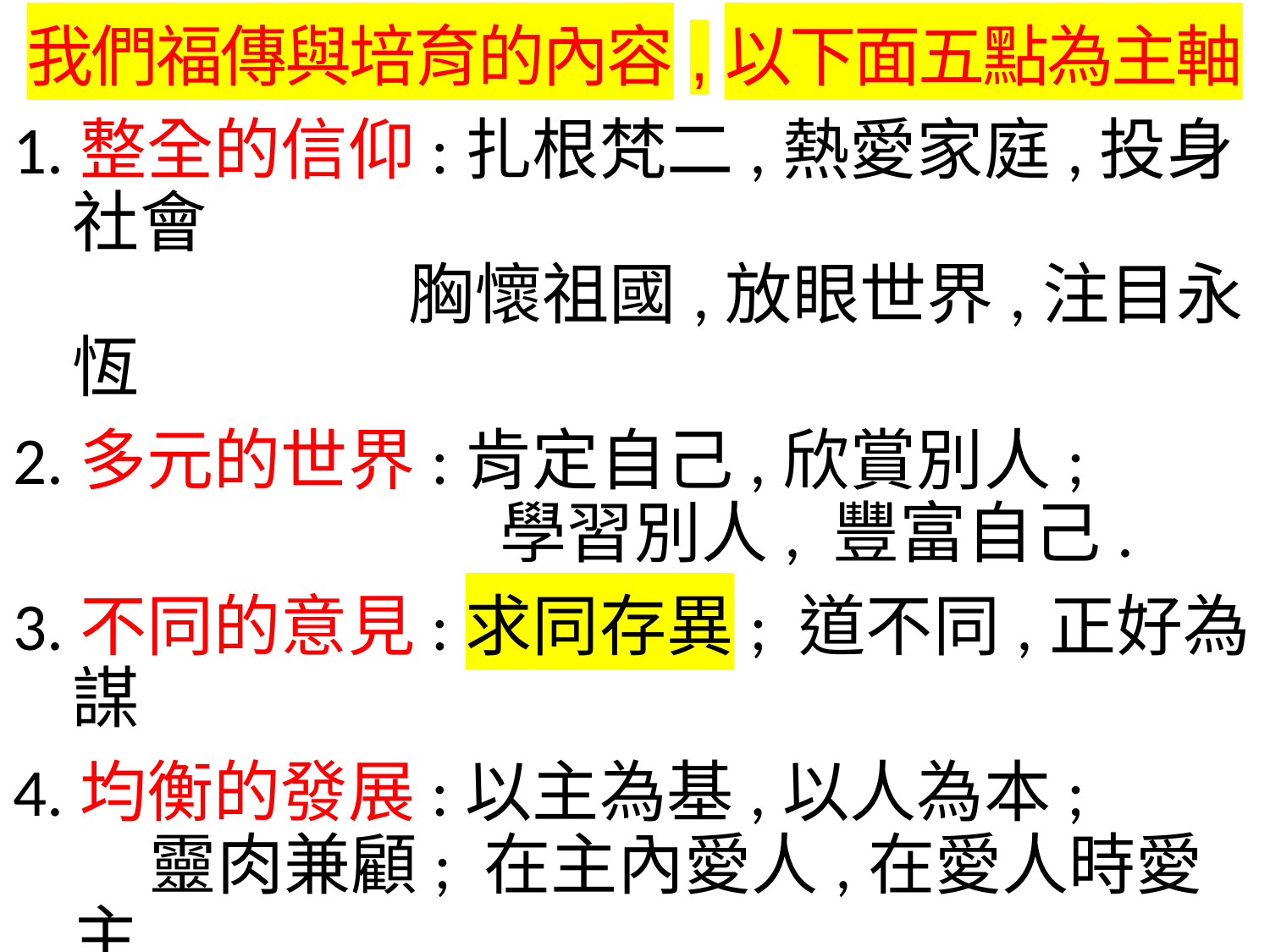

我們福傳與培育的內容,以下面五點為主軸
1.整全的信仰:扎根梵二,熱愛家庭,投身社會
　　　　　胸懷祖國,放眼世界,注目永恆
2.多元的世界:肯定自己,欣賞別人;
                           學習別人, 豐富自己.
3.不同的意見:求同存異; 道不同,正好為謀
4.均衡的發展:以主為基,以人為本;
    靈肉兼顧; 在主內愛人,在愛人時愛主
5.共融的天國:天主為王,以愛治理,以分享
    為樂,以全人類共融合一為最終目的